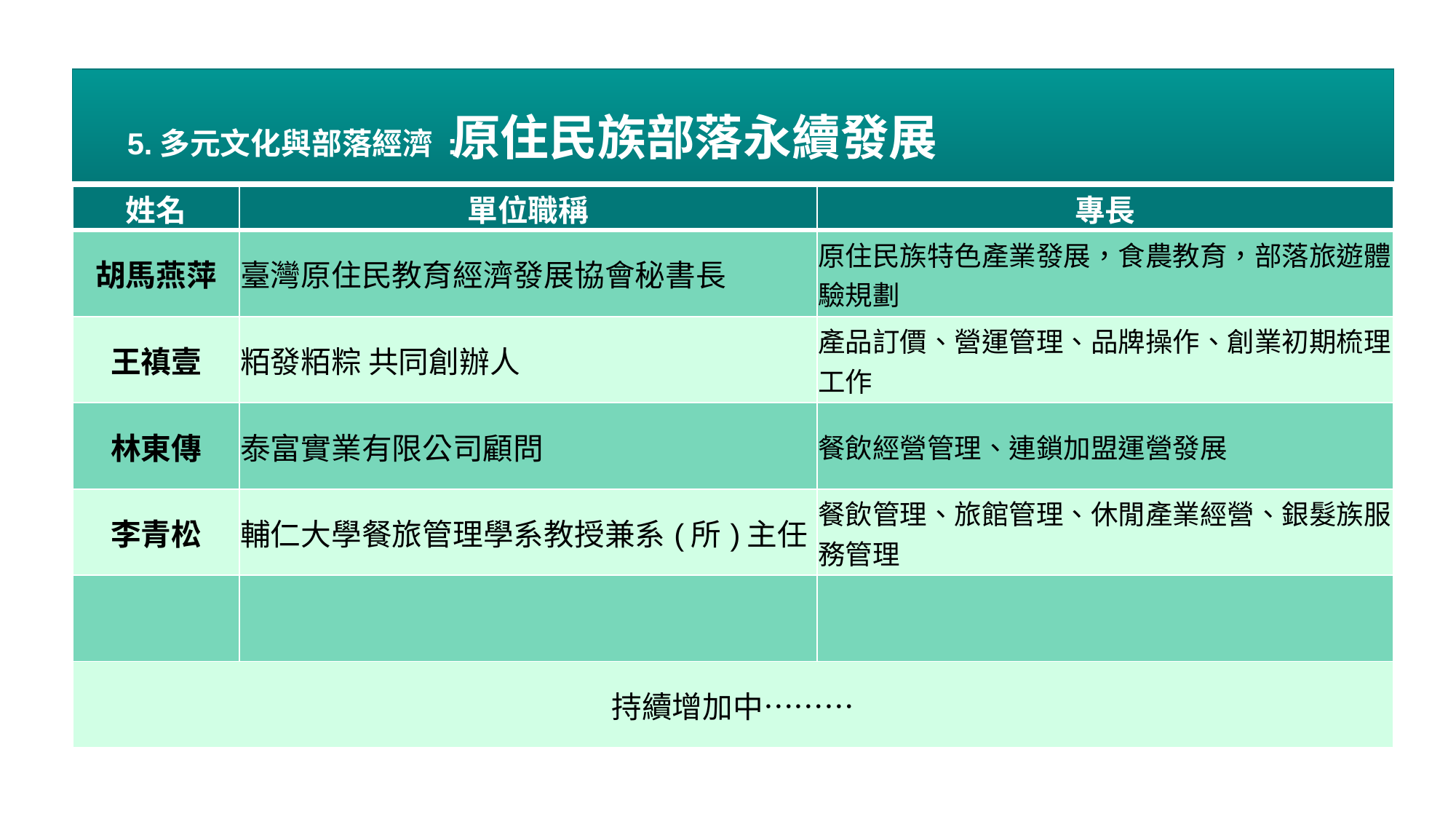

原住民族部落永續發展
5.多元文化與部落經濟 :
| 姓名 | 單位職稱 | 專長 |
| --- | --- | --- |
| 胡馬燕萍 | 臺灣原住民教育經濟發展協會秘書長 | 原住民族特色產業發展，食農教育，部落旅遊體驗規劃 |
| 王禛壹 | 粨發粨粽 共同創辦人 | 產品訂價、營運管理、品牌操作、創業初期梳理工作 |
| 林東傳 | 泰富實業有限公司顧問 | 餐飲經營管理、連鎖加盟運營發展 |
| 李青松 | 輔仁大學餐旅管理學系教授兼系(所)主任 | 餐飲管理、旅館管理、休閒產業經營、銀髮族服務管理 |
|  |  |  |
| 持續增加中……… |  |  |